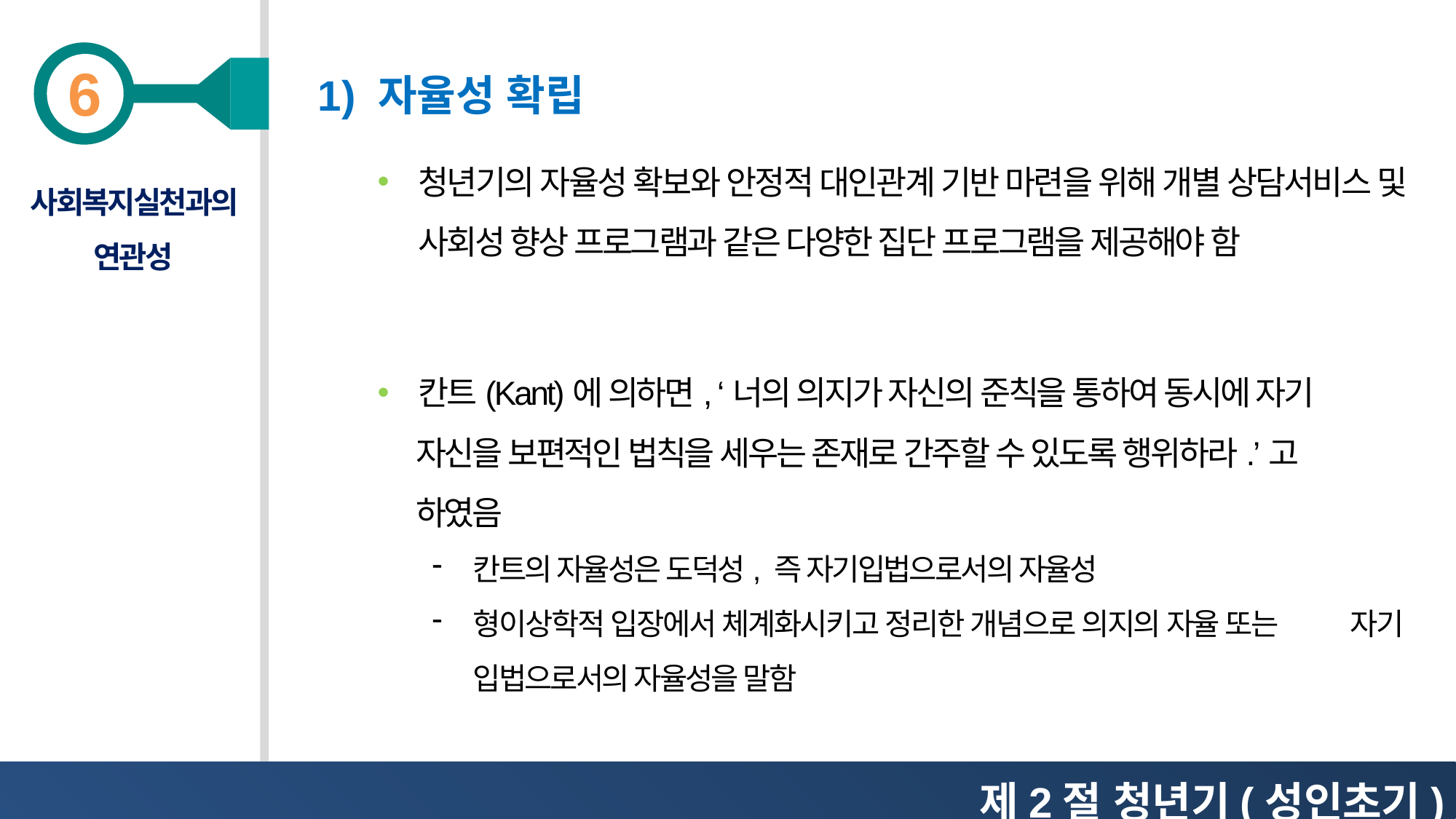

1) 자율성 확립
청년기의 자율성 확보와 안정적 대인관계 기반 마련을 위해 개별 상담서비스 및 사회성 향상 프로그램과 같은 다양한 집단 프로그램을 제공해야 함
사회복지실천과의 연관성
칸트(Kant)에 의하면, ‘너의 의지가 자신의 준칙을 통하여 동시에 자기
    자신을 보편적인 법칙을 세우는 존재로 간주할 수 있도록 행위하라.’고
    하였음
칸트의 자율성은 도덕성, 즉 자기입법으로서의 자율성
형이상학적 입장에서 체계화시키고 정리한 개념으로 의지의 자율 또는           자기 입법으로서의 자율성을 말함
제2절 청년기(성인초기)